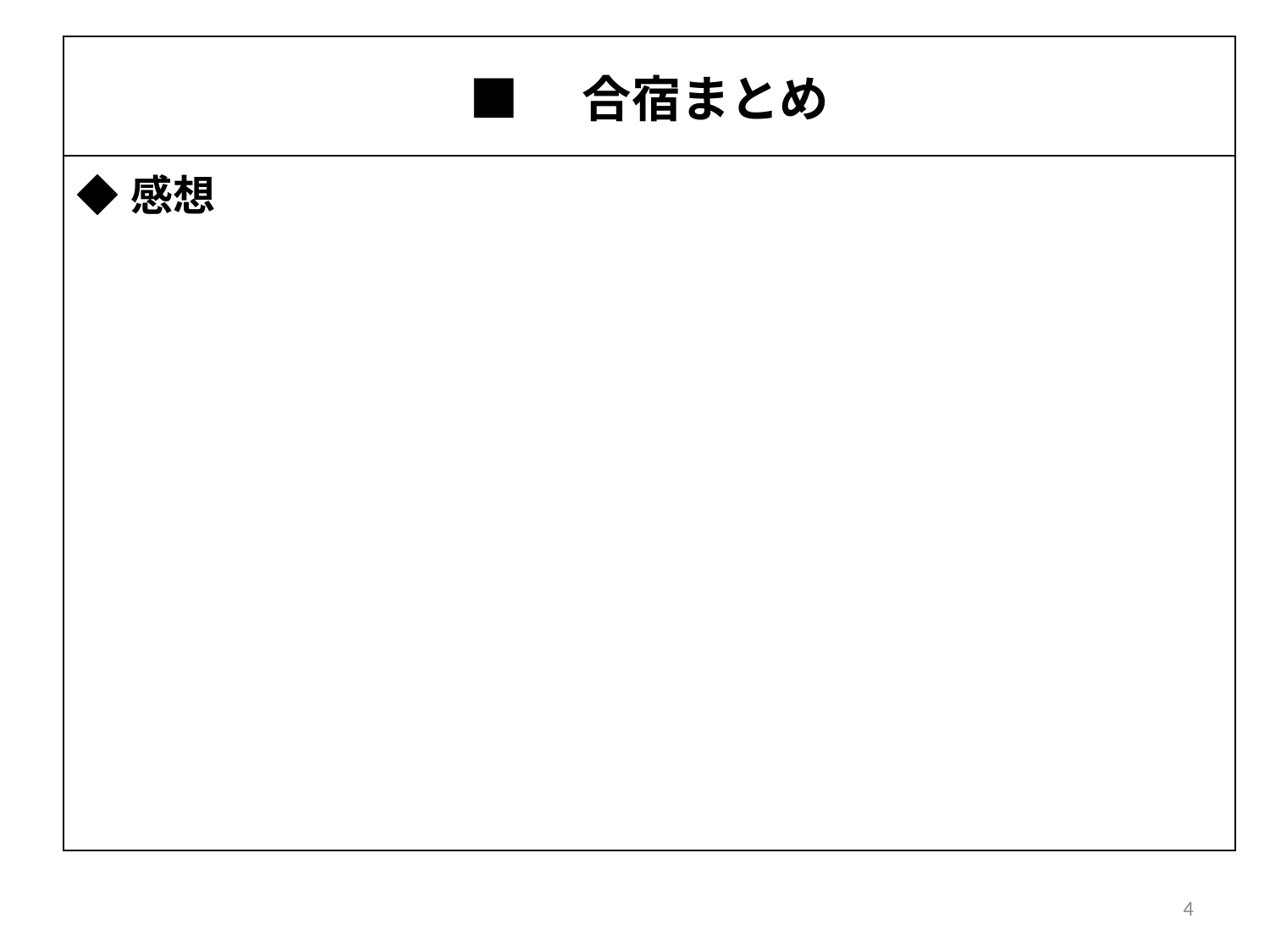

| ■　合宿まとめ |
| --- |
| ◆感想 |
4